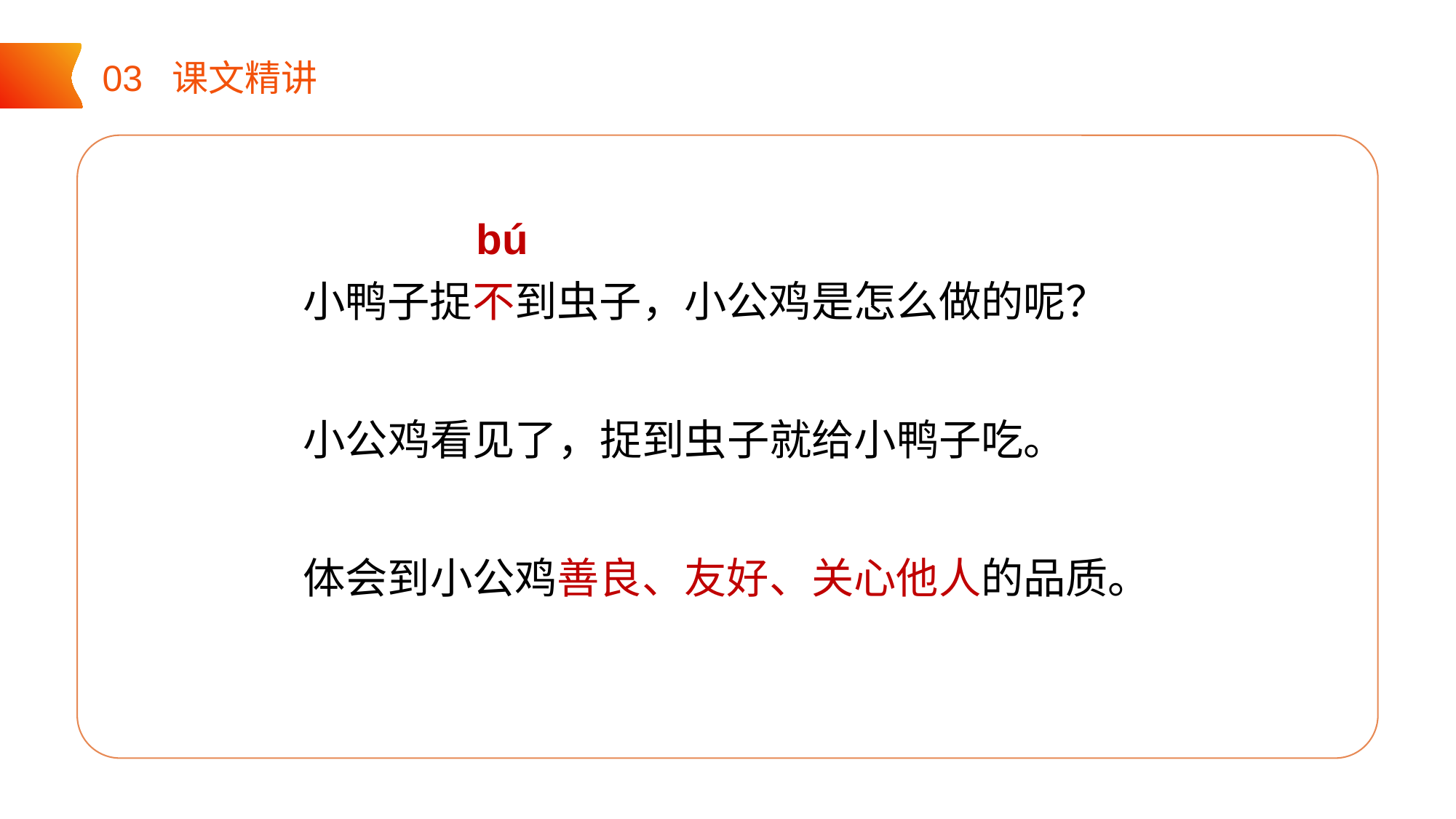

03  课文精讲

bú
小鸭子捉不到虫子，小公鸡是怎么做的呢？
小公鸡看见了，捉到虫子就给小鸭子吃。
体会到小公鸡善良、友好、关心他人的品质。